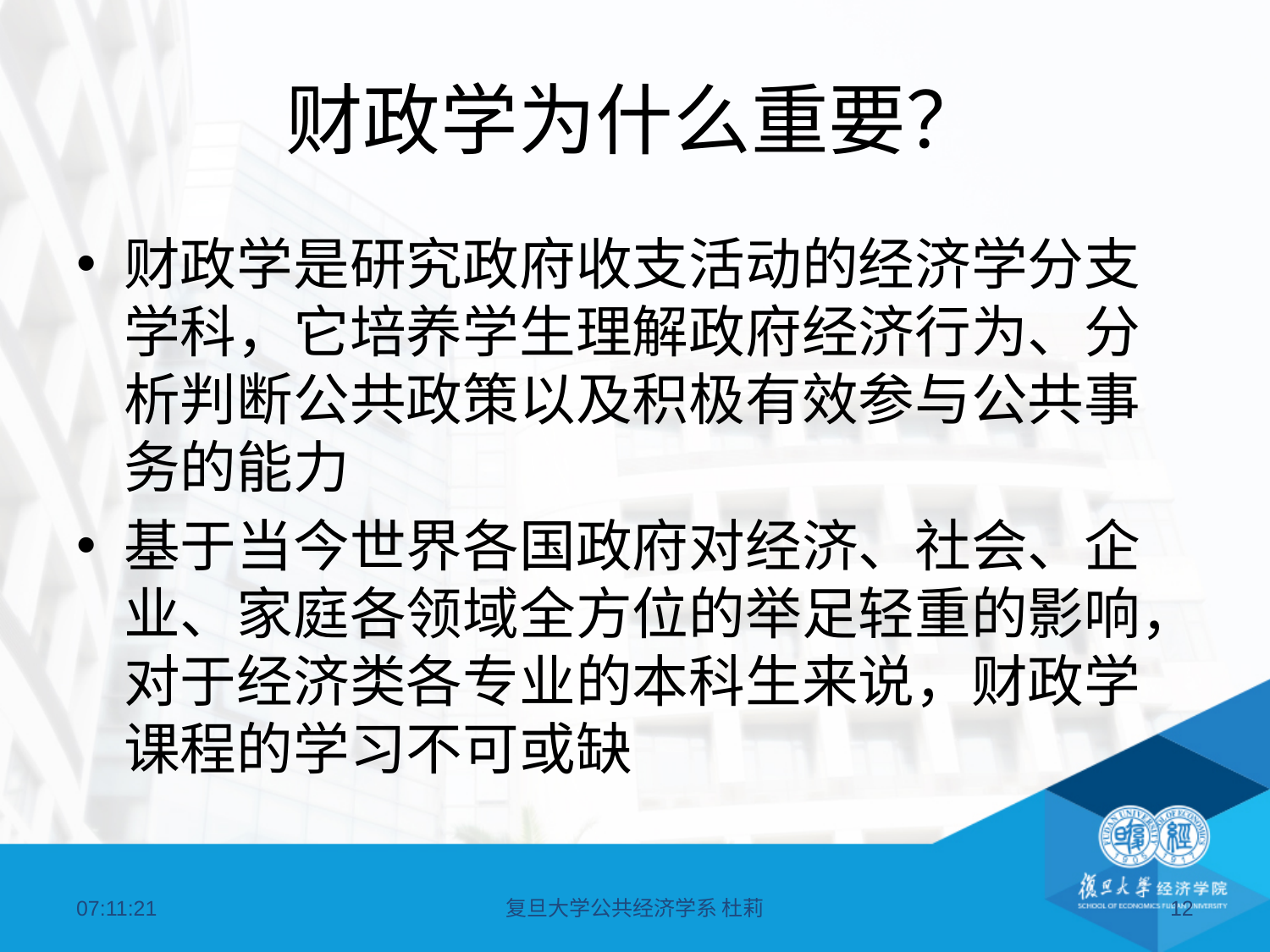

# 财政学为什么重要？
财政学是研究政府收支活动的经济学分支学科，它培养学生理解政府经济行为、分析判断公共政策以及积极有效参与公共事务的能力
基于当今世界各国政府对经济、社会、企业、家庭各领域全方位的举足轻重的影响，对于经济类各专业的本科生来说，财政学课程的学习不可或缺
07:11:21
复旦大学公共经济学系 杜莉
12